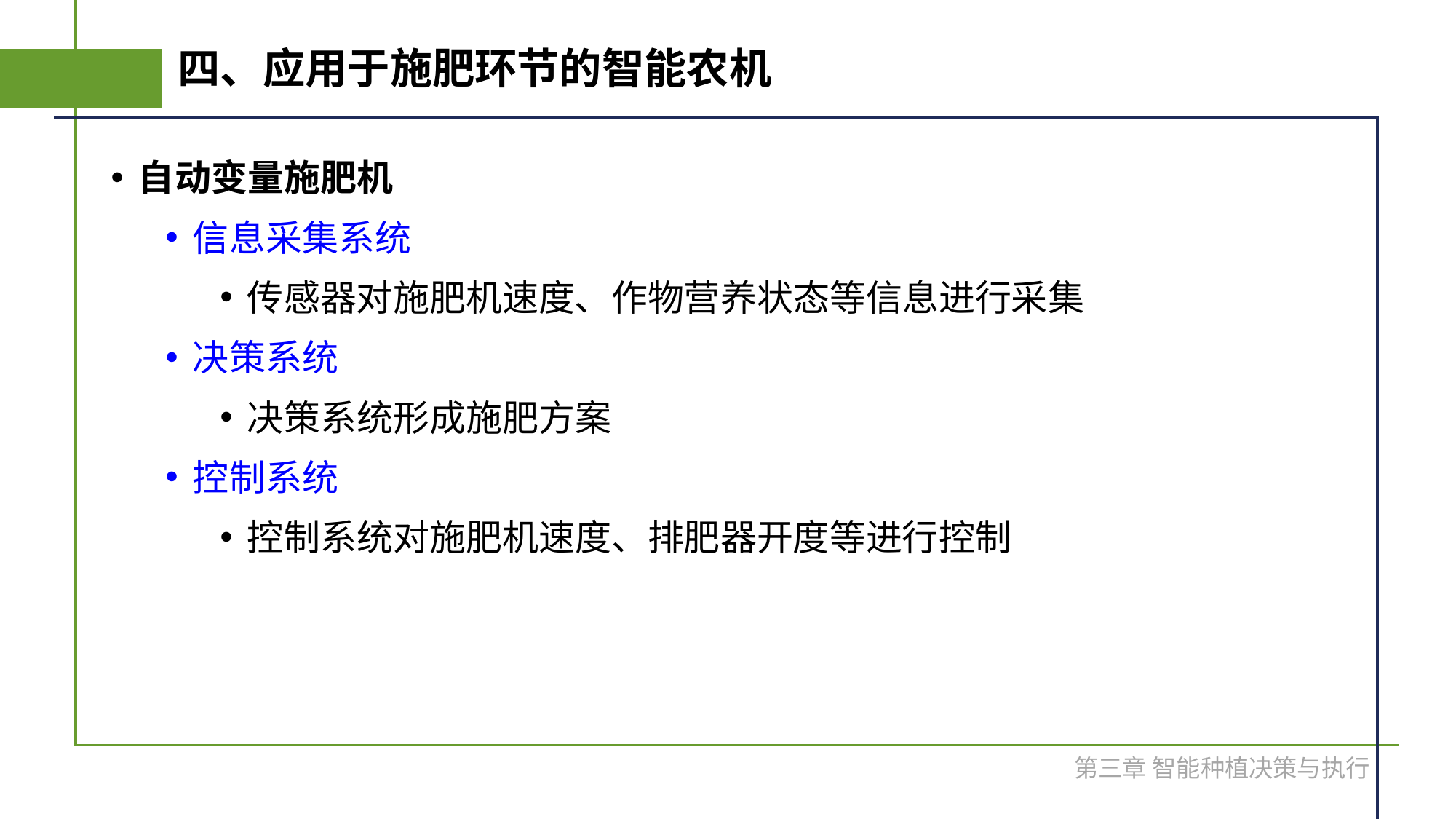

# 四、应用于施肥环节的智能农机
自动变量施肥机
信息采集系统
传感器对施肥机速度、作物营养状态等信息进行采集
决策系统
决策系统形成施肥方案
控制系统
控制系统对施肥机速度、排肥器开度等进行控制
第三章 智能种植决策与执行